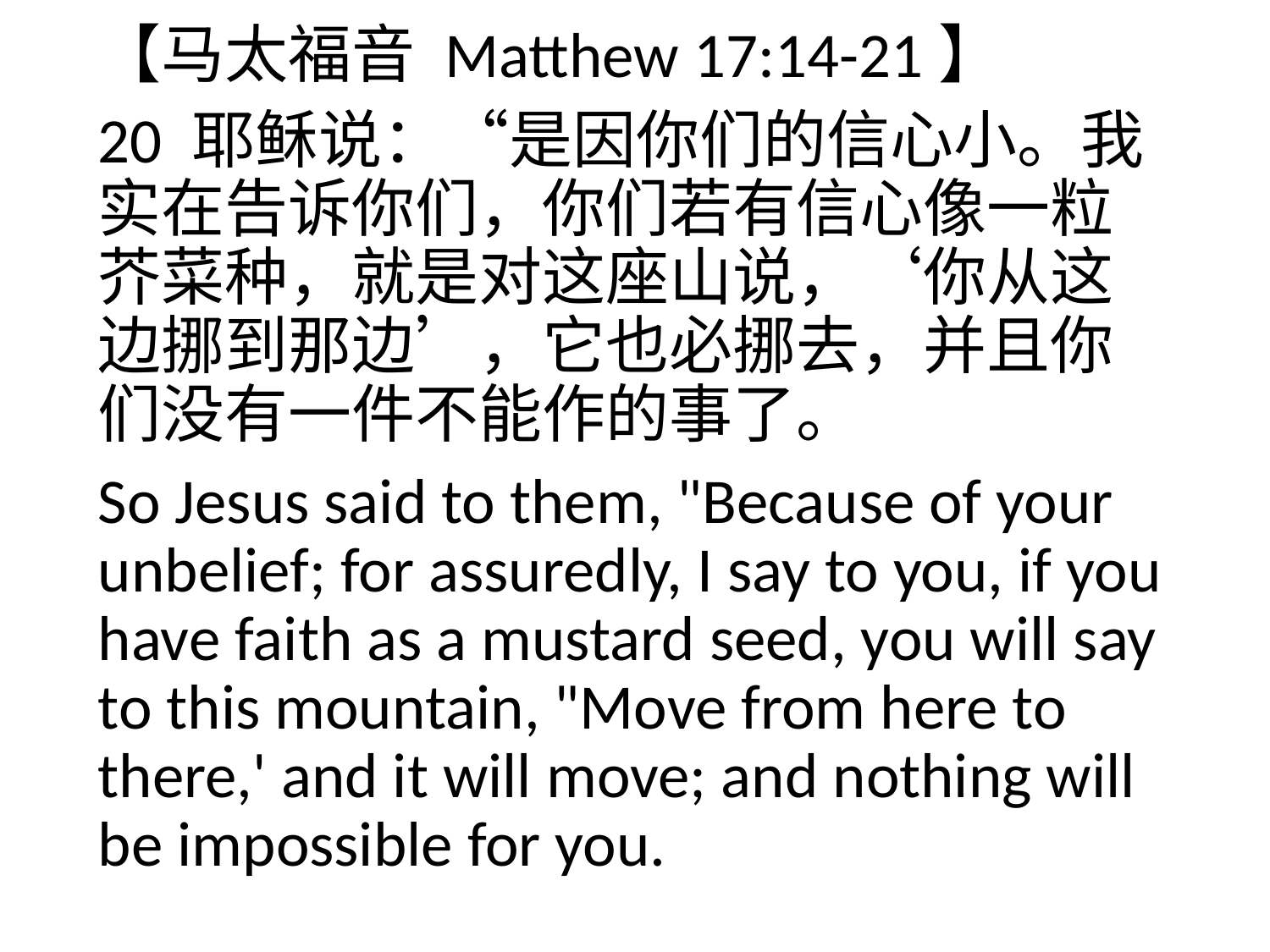

【马太福音 Matthew 17:14-21】
20 耶稣说：“是因你们的信心小。我实在告诉你们，你们若有信心像一粒芥菜种，就是对这座山说，‘你从这边挪到那边’，它也必挪去，并且你们没有一件不能作的事了。
So Jesus said to them, "Because of your unbelief; for assuredly, I say to you, if you have faith as a mustard seed, you will say to this mountain, "Move from here to there,' and it will move; and nothing will be impossible for you.